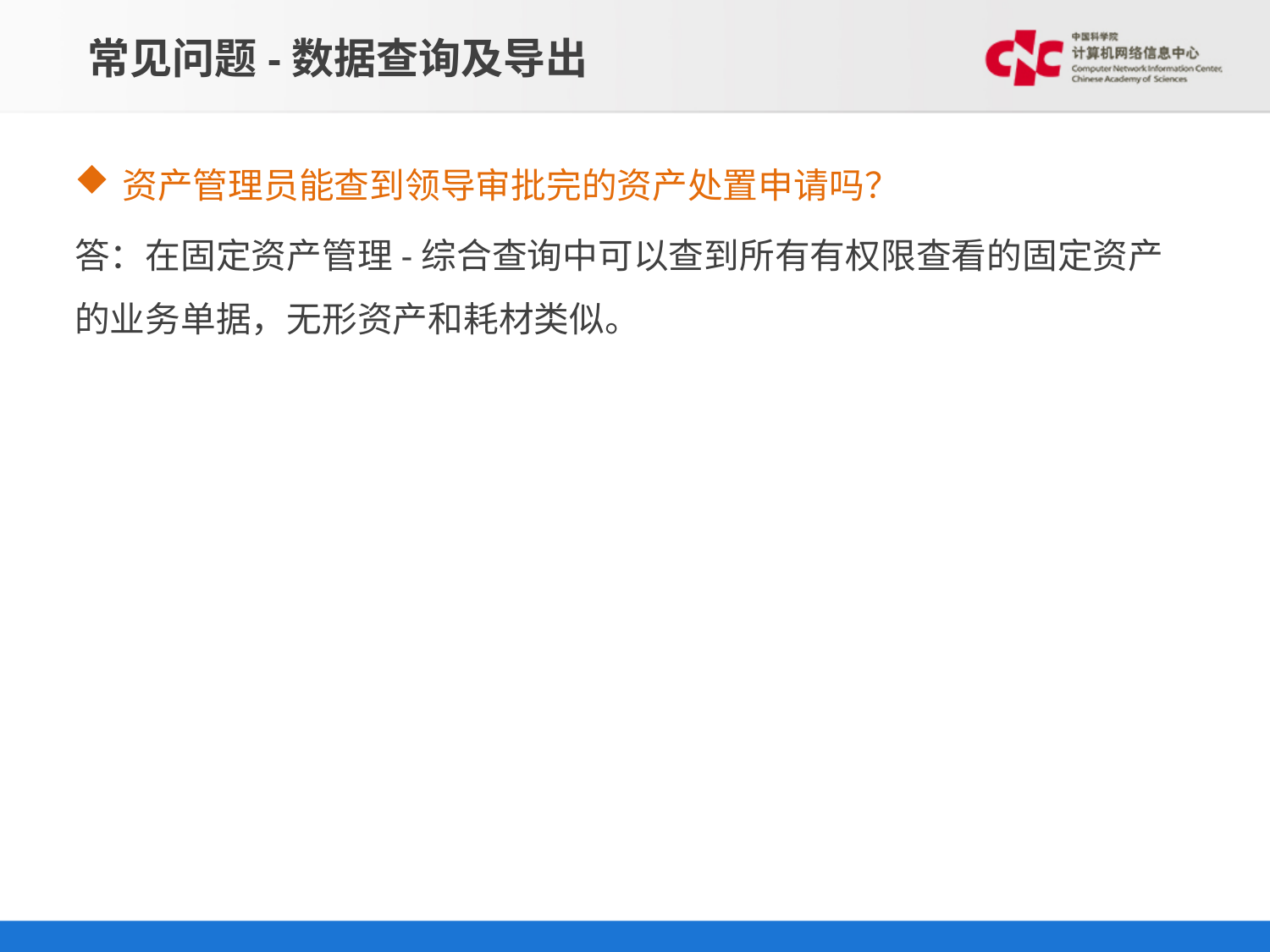

# 常见问题-数据查询及导出
资产管理员能查到领导审批完的资产处置申请吗？
答：在固定资产管理-综合查询中可以查到所有有权限查看的固定资产的业务单据，无形资产和耗材类似。